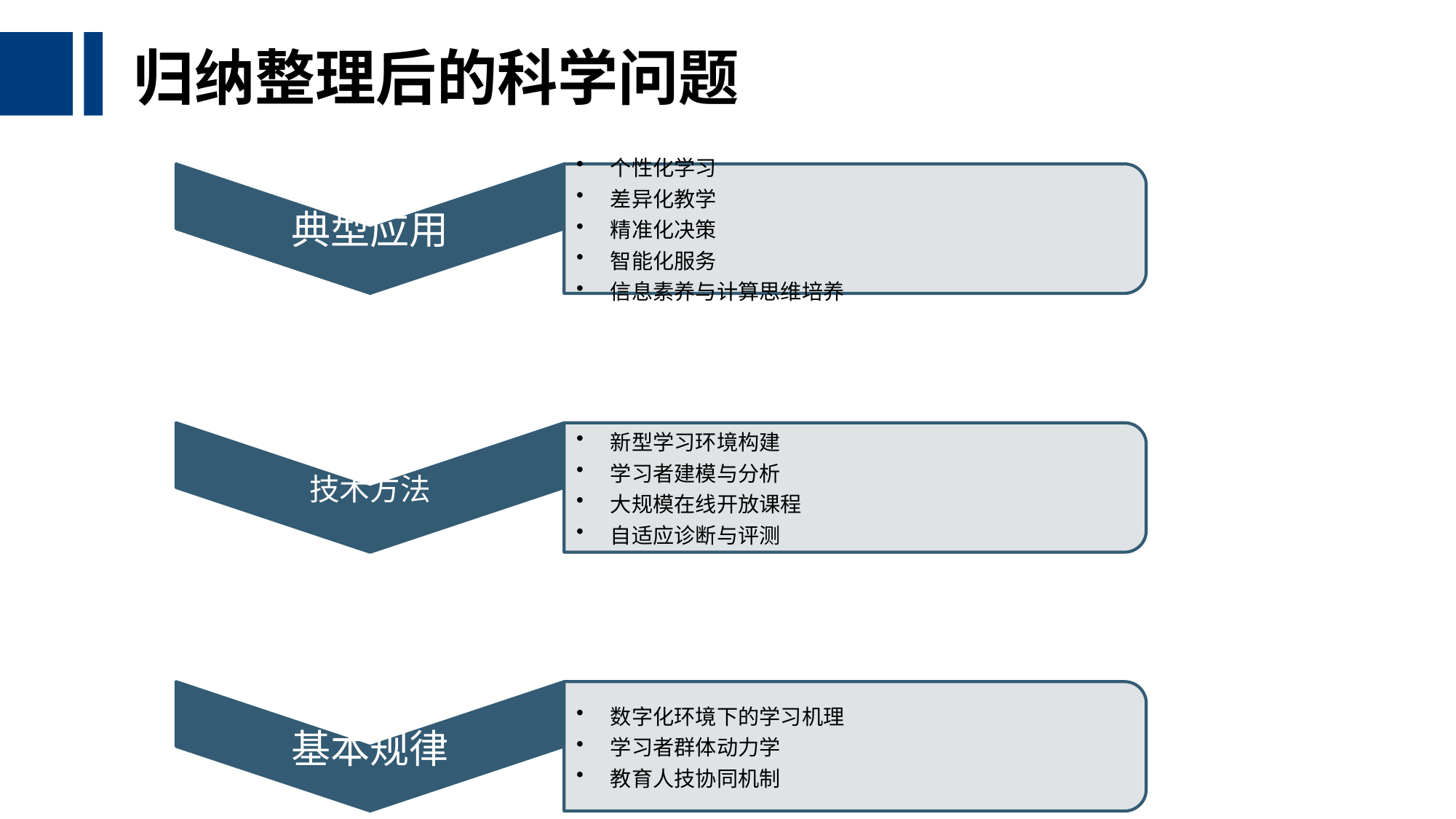

# 归纳整理后的科学问题
典型应用
个性化学习
基本规律
数字化环境下的学习机理
技术方法
学习者群体动力学
差异化教学
精准化决策
智能化服务
信息素养与计算思维培养
新型学习环境构建
学习者建模与分析
大规模在线开放课程
自适应诊断与评测
教育人技协同机制
28